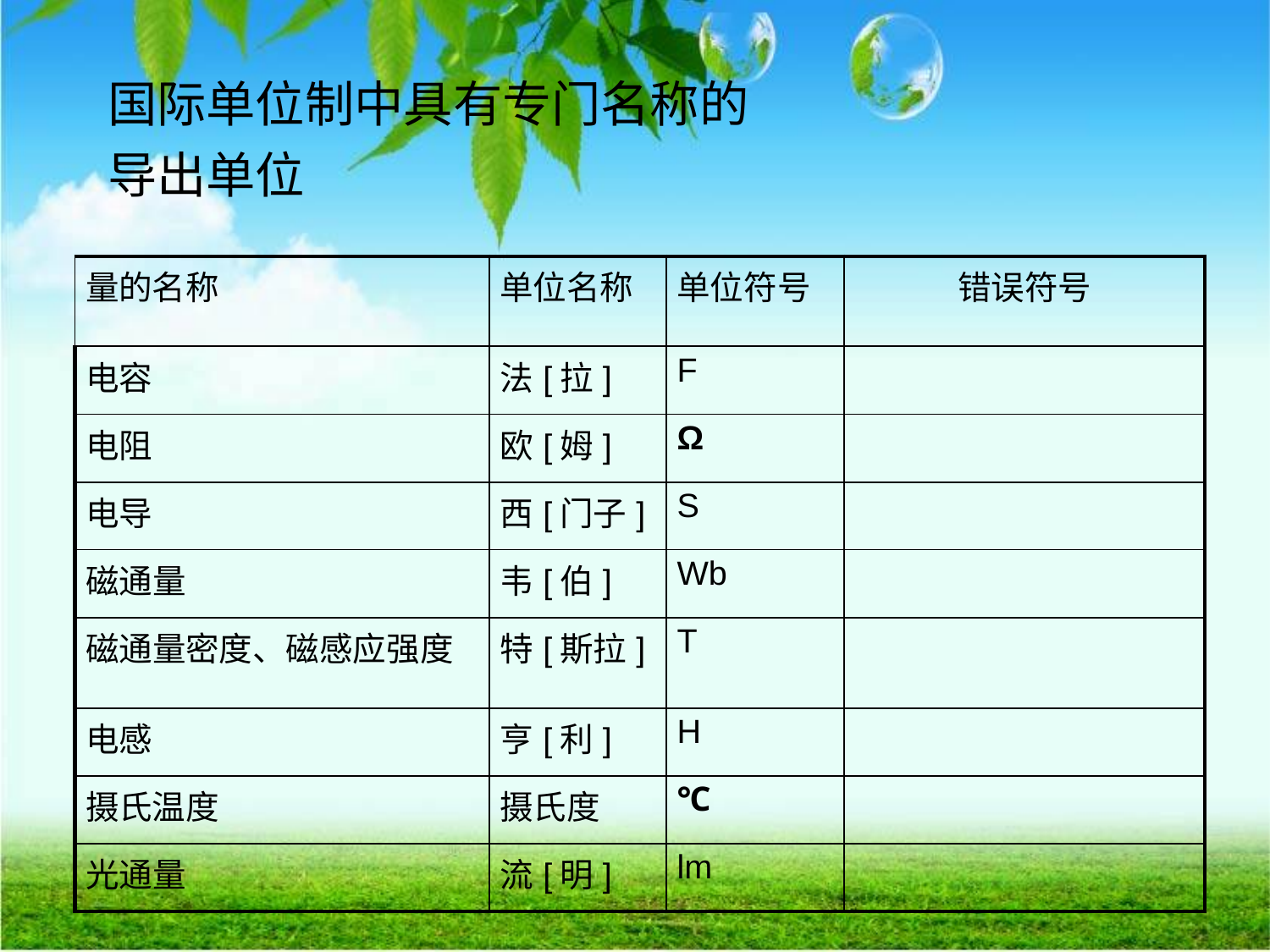

# 国际单位制中具有专门名称的 导出单位
| 量的名称 | 单位名称 | 单位符号 | 错误符号 |
| --- | --- | --- | --- |
| 电容 | 法[拉] | F |  |
| 电阻 | 欧[姆] | Ω |  |
| 电导 | 西[门子] | S |  |
| 磁通量 | 韦[伯] | Wb |  |
| 磁通量密度、磁感应强度 | 特[斯拉] | T |  |
| 电感 | 亨[利] | H |  |
| 摄氏温度 | 摄氏度 | ℃ |  |
| 光通量 | 流[明] | lm |  |